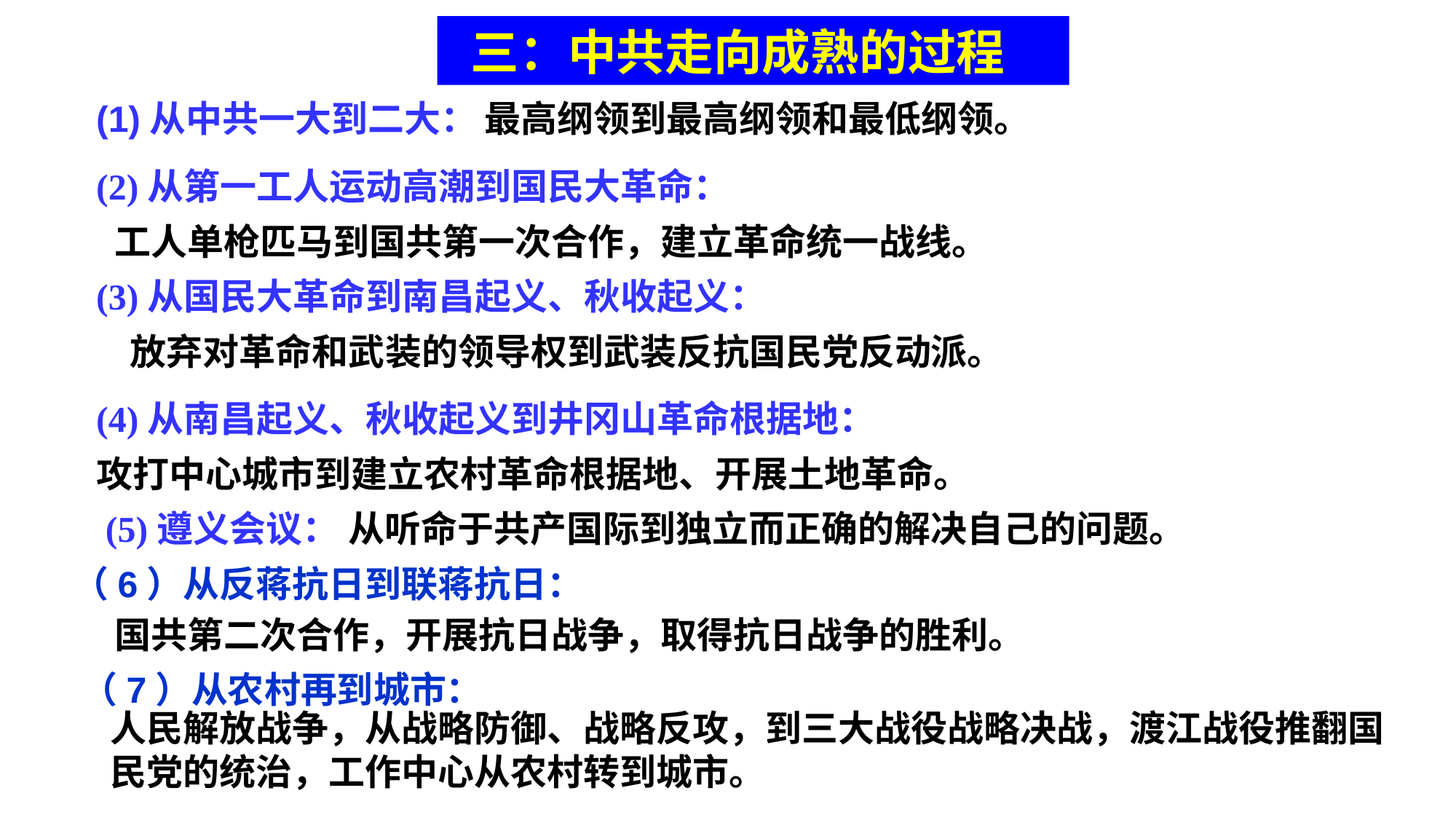

三：中共走向成熟的过程
(1)从中共一大到二大：
最高纲领到最高纲领和最低纲领。
(2)从第一工人运动高潮到国民大革命：
工人单枪匹马到国共第一次合作，建立革命统一战线。
(3)从国民大革命到南昌起义、秋收起义：
放弃对革命和武装的领导权到武装反抗国民党反动派。
(4)从南昌起义、秋收起义到井冈山革命根据地：
攻打中心城市到建立农村革命根据地、开展土地革命。
(5)遵义会议：
从听命于共产国际到独立而正确的解决自己的问题。
（6）从反蒋抗日到联蒋抗日：
国共第二次合作，开展抗日战争，取得抗日战争的胜利。
（7）从农村再到城市：
人民解放战争，从战略防御、战略反攻，到三大战役战略决战，渡江战役推翻国民党的统治，工作中心从农村转到城市。